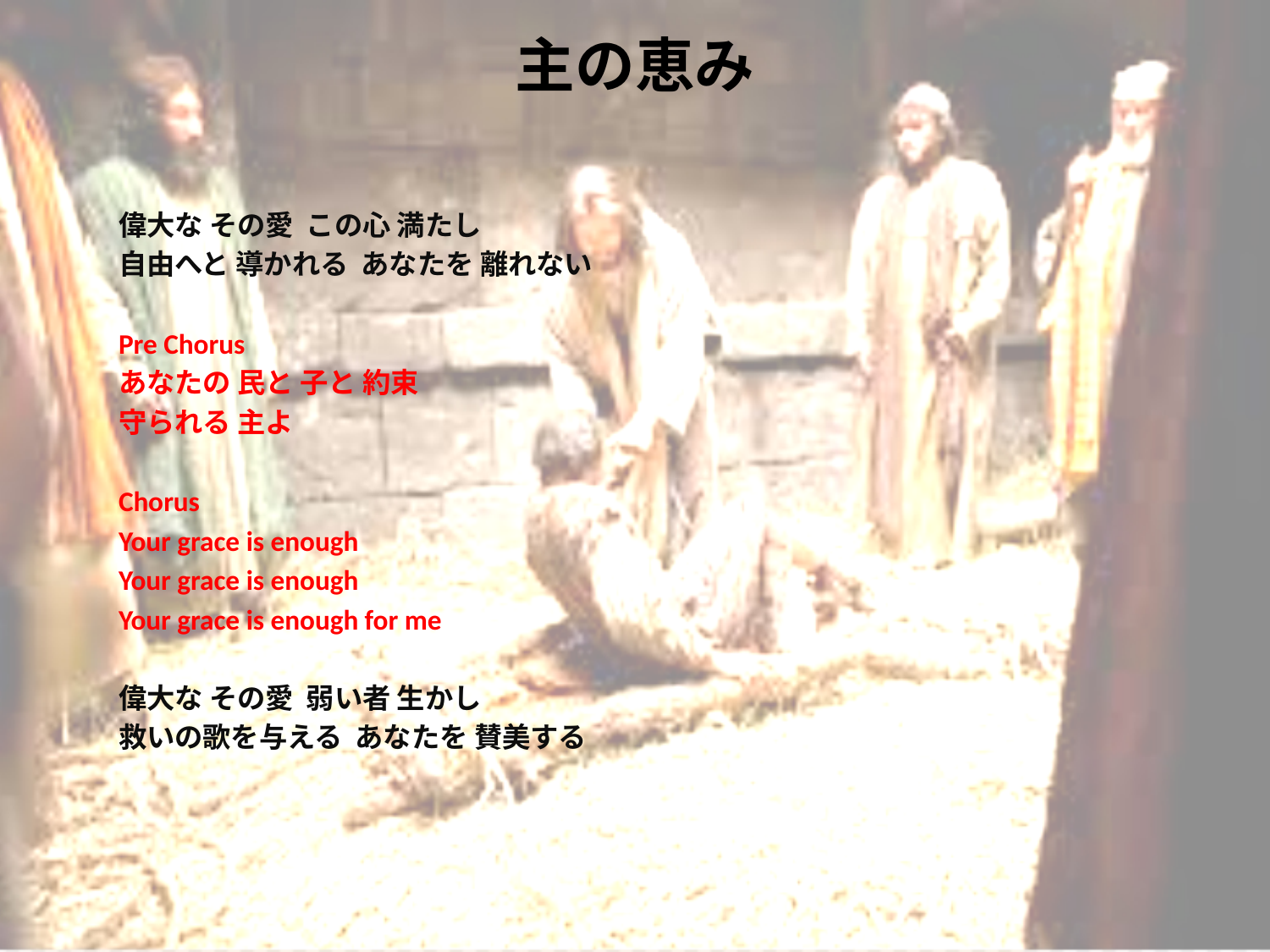

# 主の恵み
偉大な その愛  この心 満たし
自由へと 導かれる  あなたを 離れない

Pre Chorus
あなたの 民と 子と 約束
守られる 主よ

Chorus
Your grace is enough
Your grace is enough
Your grace is enough for me

偉大な その愛  弱い者 生かし
救いの歌を与える  あなたを 賛美する